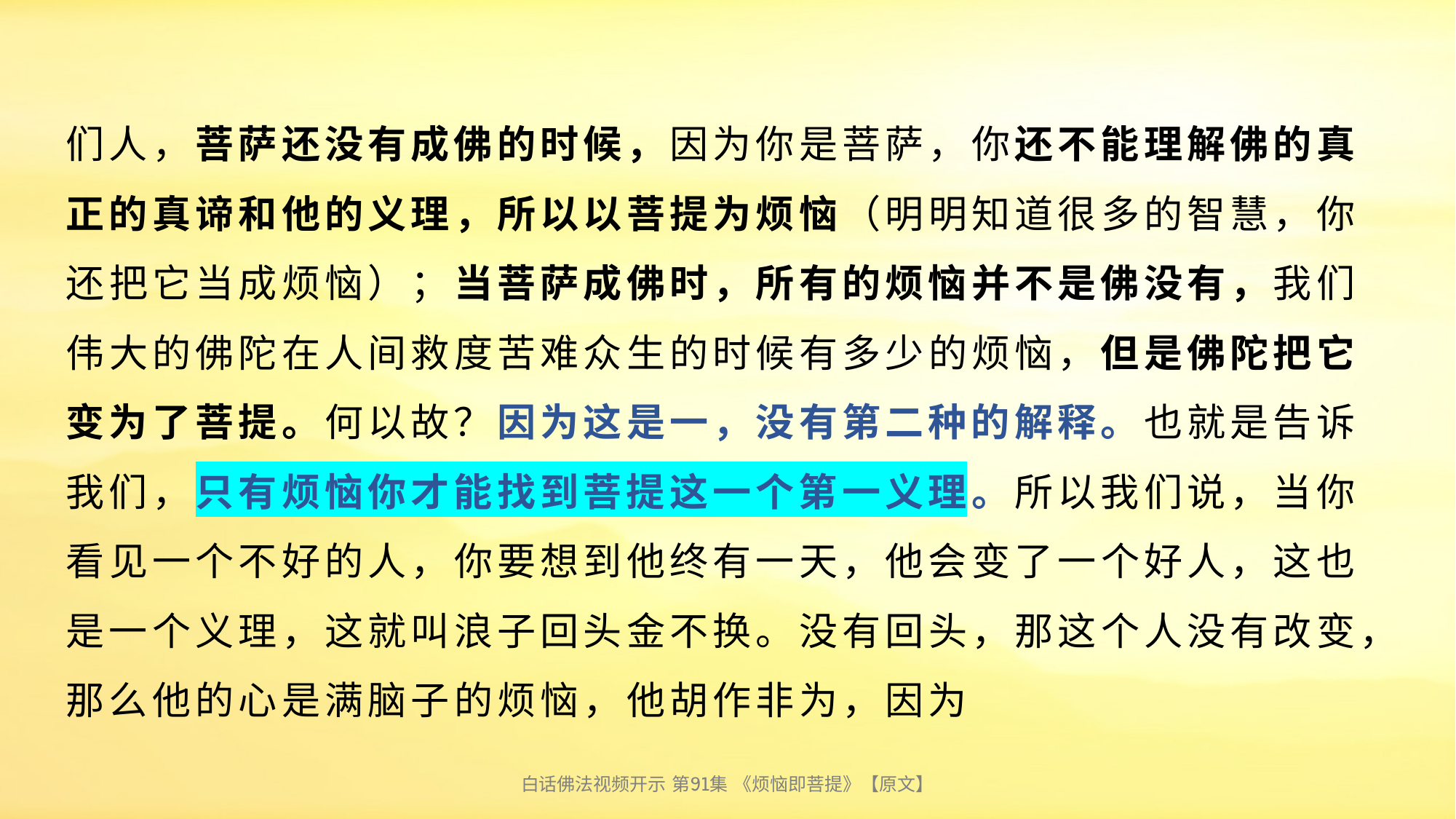

# 们人，菩萨还没有成佛的时候，因为你是菩萨，你还不能理解佛的真正的真谛和他的义理，所以以菩提为烦恼（明明知道很多的智慧，你还把它当成烦恼）；当菩萨成佛时，所有的烦恼并不是佛没有，我们伟大的佛陀在人间救度苦难众生的时候有多少的烦恼，但是佛陀把它变为了菩提。何以故？因为这是一，没有第二种的解释。也就是告诉我们，只有烦恼你才能找到菩提这一个第一义理。所以我们说，当你看见一个不好的人，你要想到他终有一天，他会变了一个好人，这也是一个义理，这就叫浪子回头金不换。没有回头，那这个人没有改变，那么他的心是满脑子的烦恼，他胡作非为，因为
白话佛法视频开示 第91集 《烦恼即菩提》【原文】